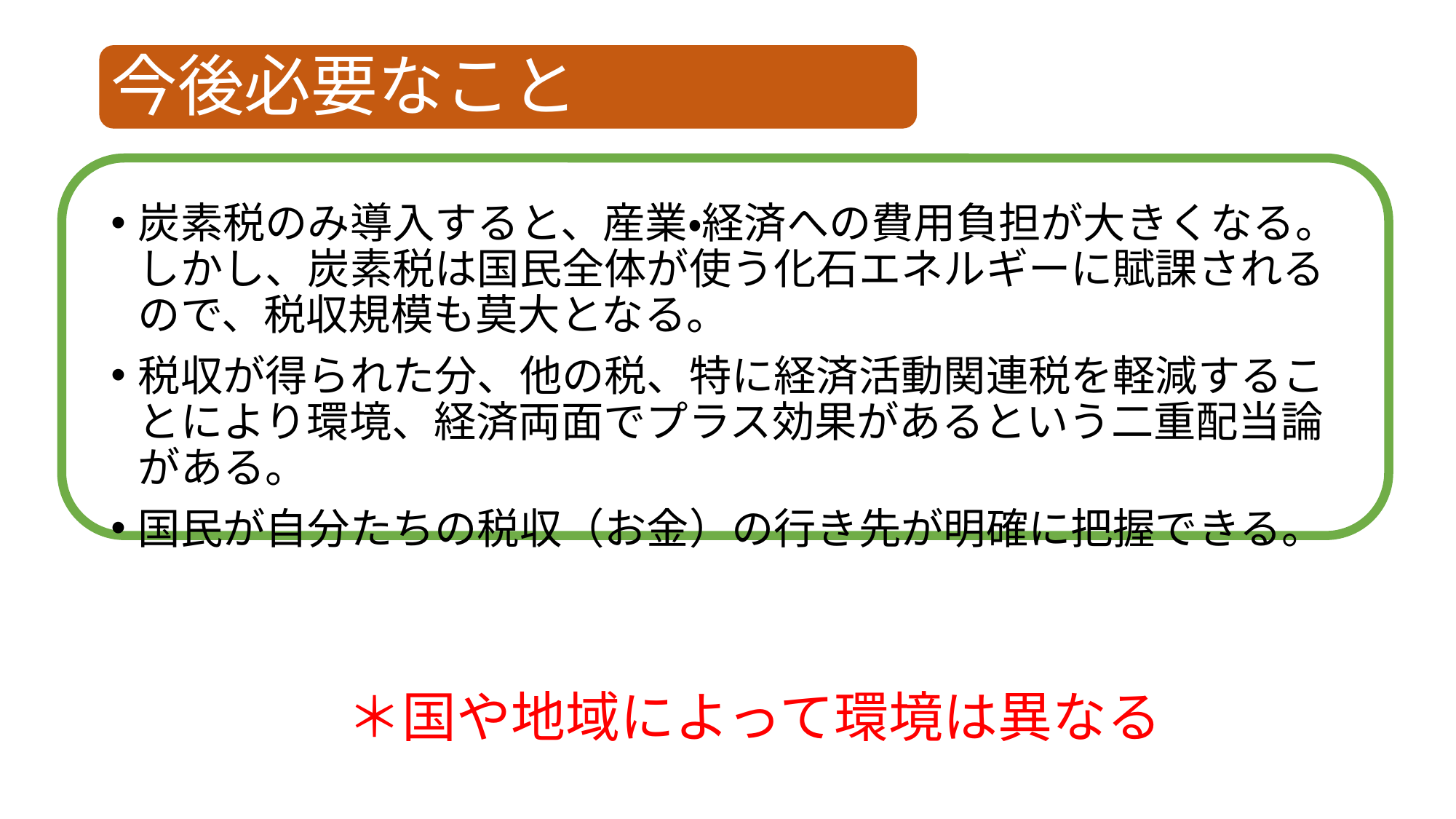

# 今後必要なこと

炭素税のみ導入すると、産業・経済への費用負担が大きくなる。しかし、炭素税は国民全体が使う化石エネルギーに賦課されるので、税収規模も莫大となる。
税収が得られた分、他の税、特に経済活動関連税を軽減することにより環境、経済両面でプラス効果があるという二重配当論がある。
国民が自分たちの税収（お金）の行き先が明確に把握できる。

　　　　　＊国や地域によって環境は異なる